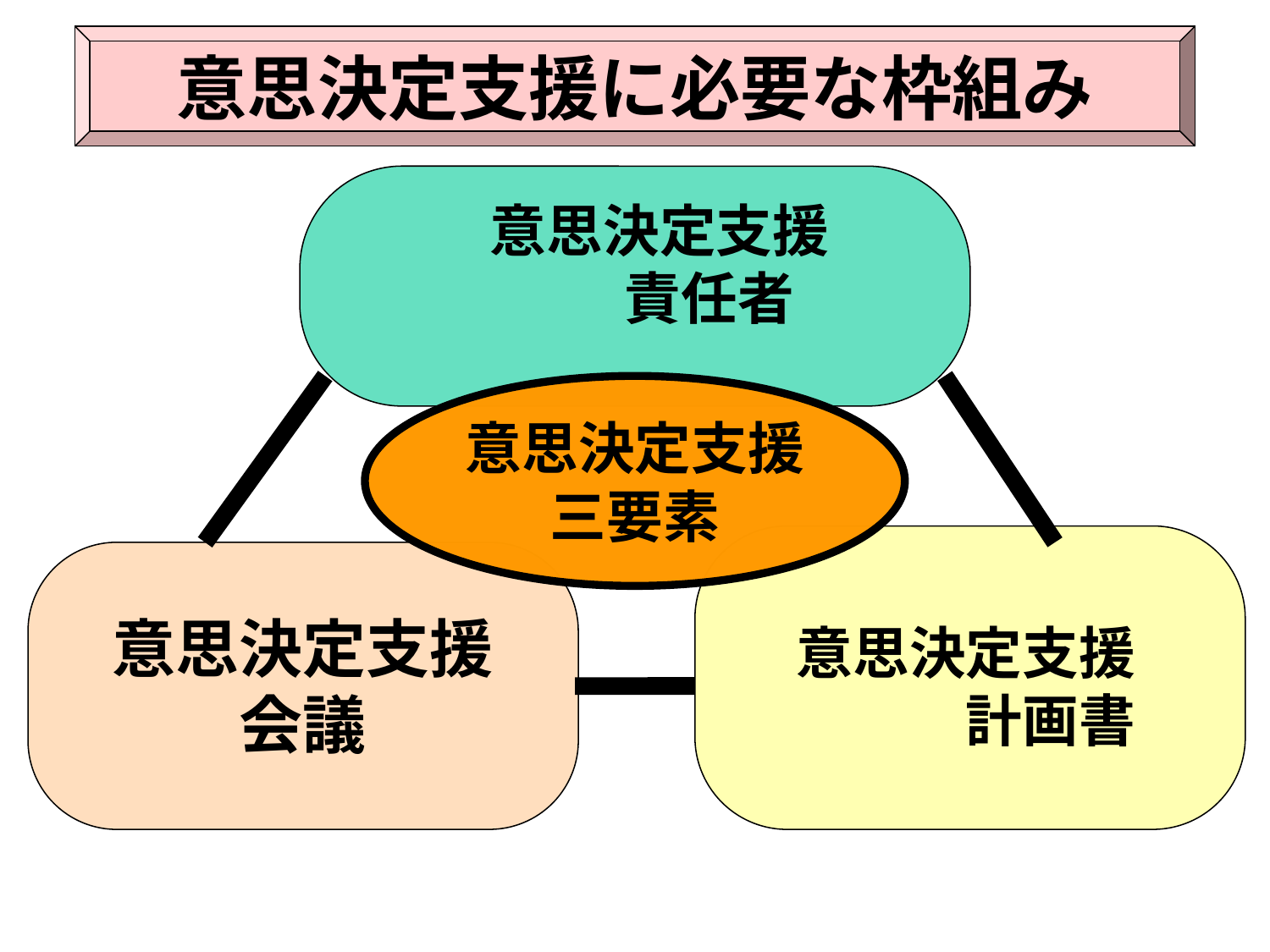

意思決定支援に必要な枠組み
　　　意思決定支援
　　　　　責任者

意思決定支援
三要素

意思決定支援会議
意思決定支援
　　　計画書